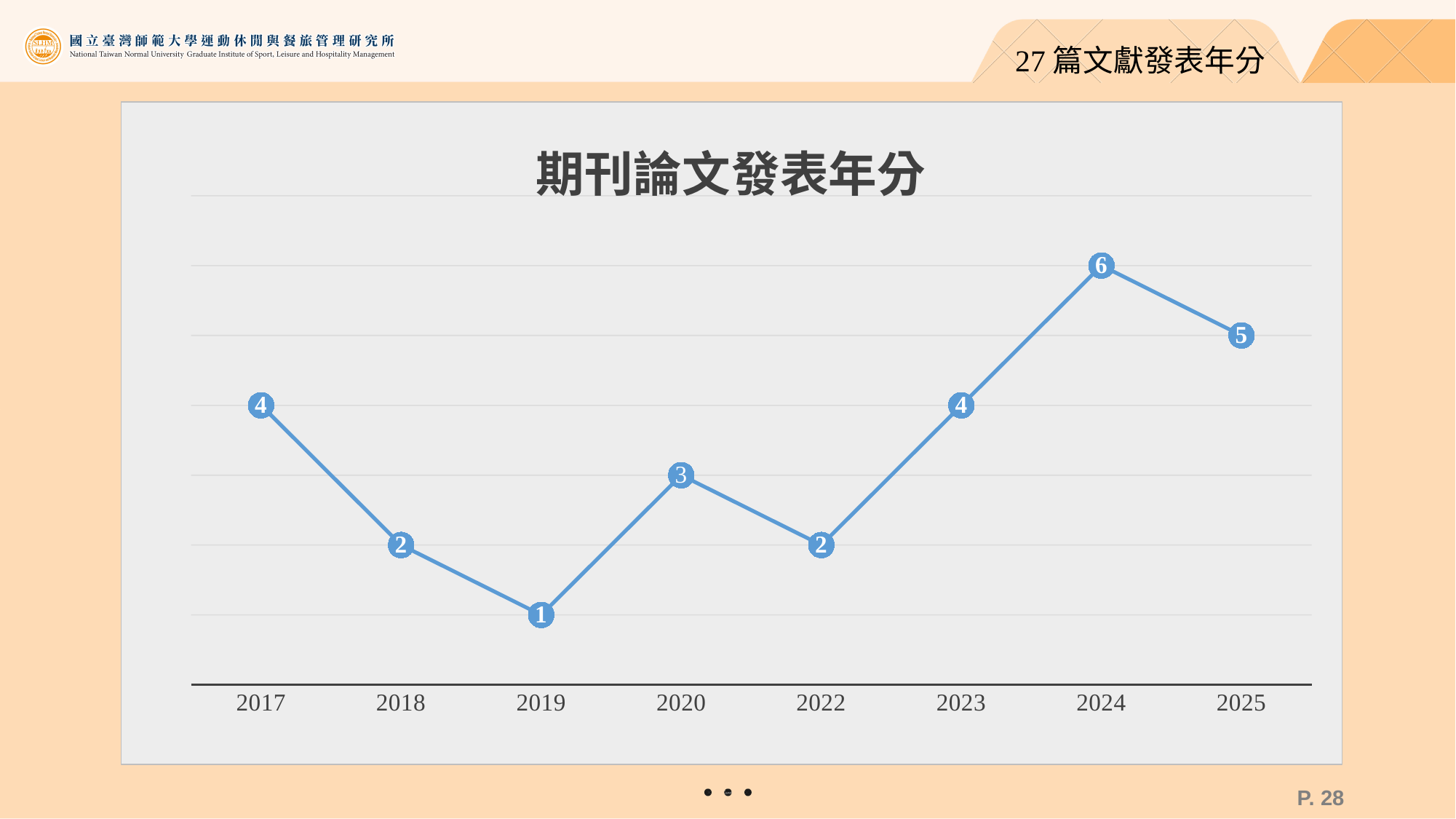

27篇文獻發表年分

### Chart: 期刊論文發表年分

| Category | 數列 1 |
|---|---|
| 2017 | 4.0 |
| 2018 | 2.0 |
| 2019 | 1.0 |
| 2020 | 3.0 |
| 2022 | 2.0 |
| 2023 | 4.0 |
| 2024 | 6.0 |
| 2025 | 5.0 |
P. 28